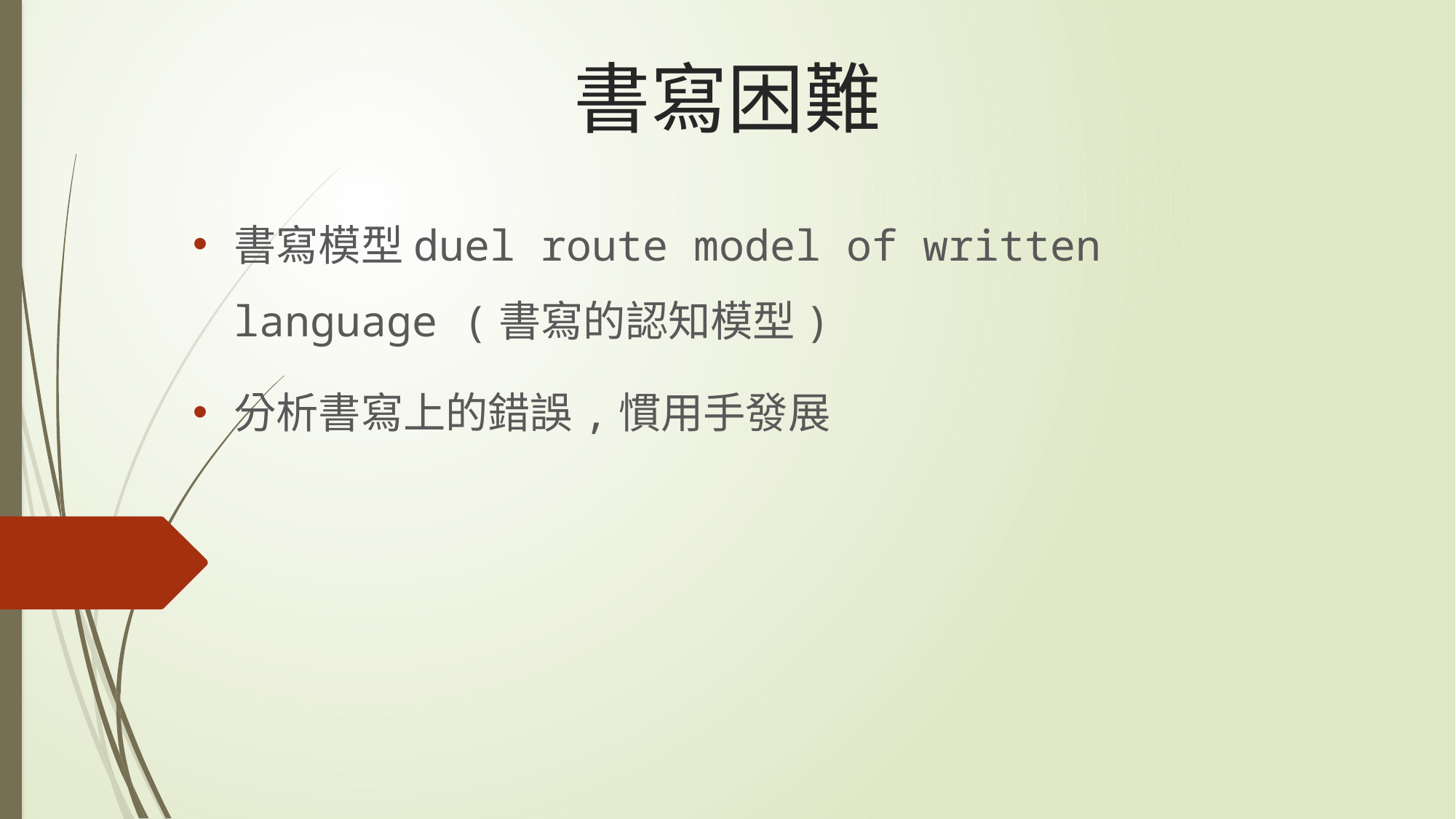

# 書寫困難
書寫模型duel route model of written language (書寫的認知模型)
分析書寫上的錯誤,慣用手發展